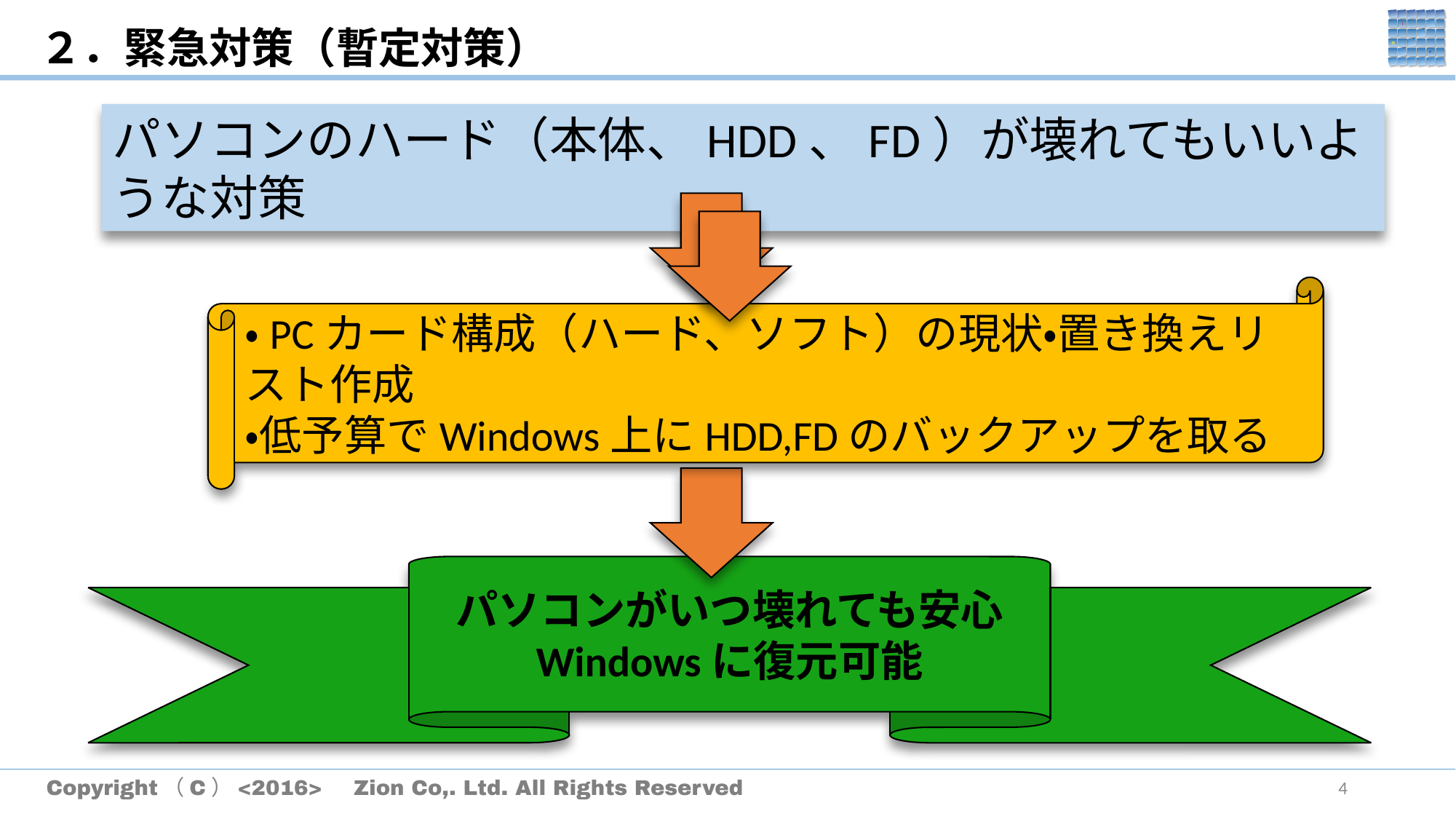

２．緊急対策（暫定対策）
パソコンのハード（本体、HDD、FD）が壊れてもいいような対策

・PCカード構成（ハード、ソフト）の現状・置き換えリスト作成
・低予算でWindows上にHDD,FDのバックアップを取る

パソコンがいつ壊れても安心
Windowsに復元可能
4